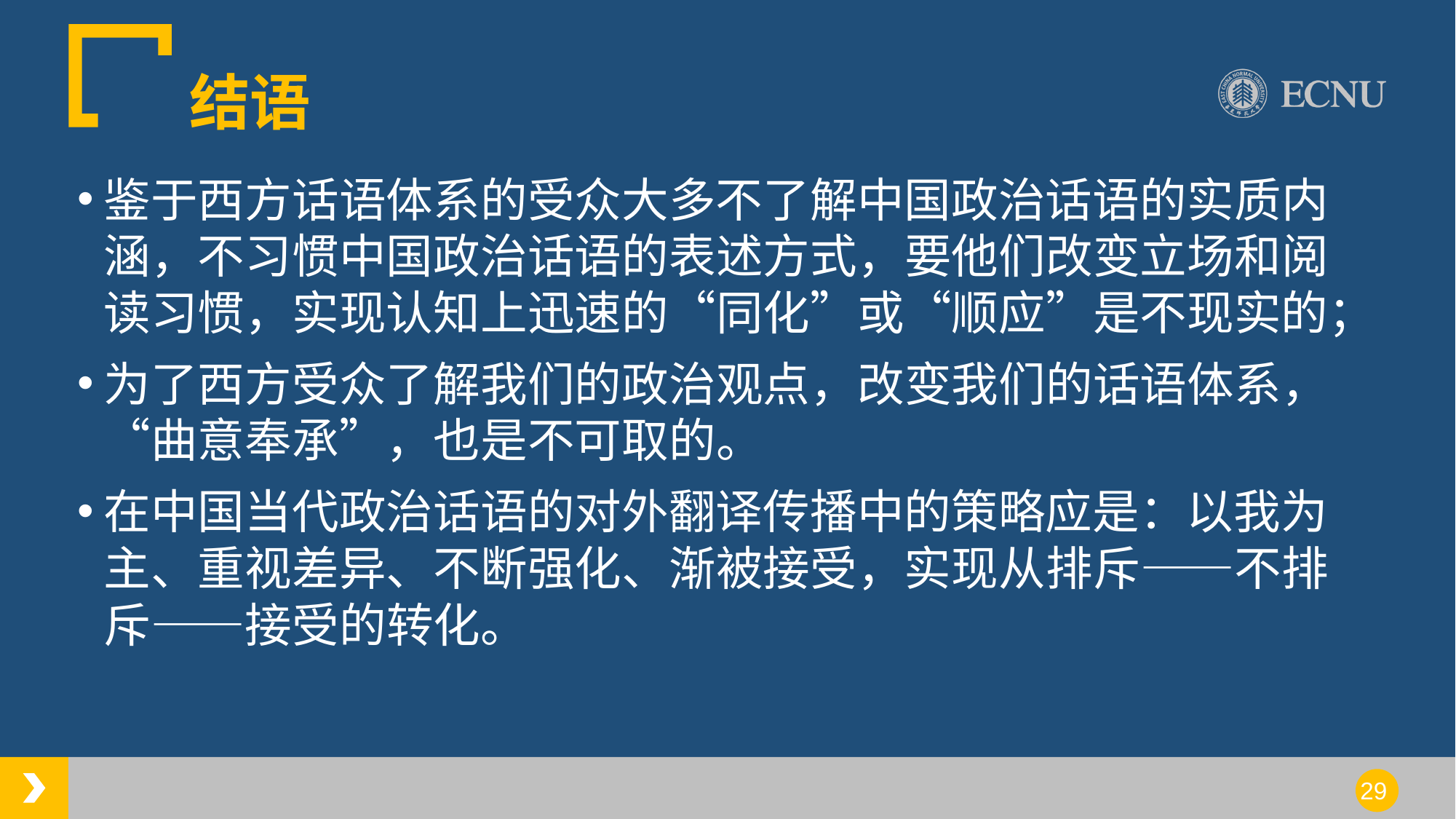

# 结语
鉴于西方话语体系的受众大多不了解中国政治话语的实质内涵，不习惯中国政治话语的表述方式，要他们改变立场和阅读习惯，实现认知上迅速的“同化”或“顺应”是不现实的；
为了西方受众了解我们的政治观点，改变我们的话语体系，“曲意奉承”，也是不可取的。
在中国当代政治话语的对外翻译传播中的策略应是：以我为主、重视差异、不断强化、渐被接受，实现从排斥——不排斥——接受的转化。